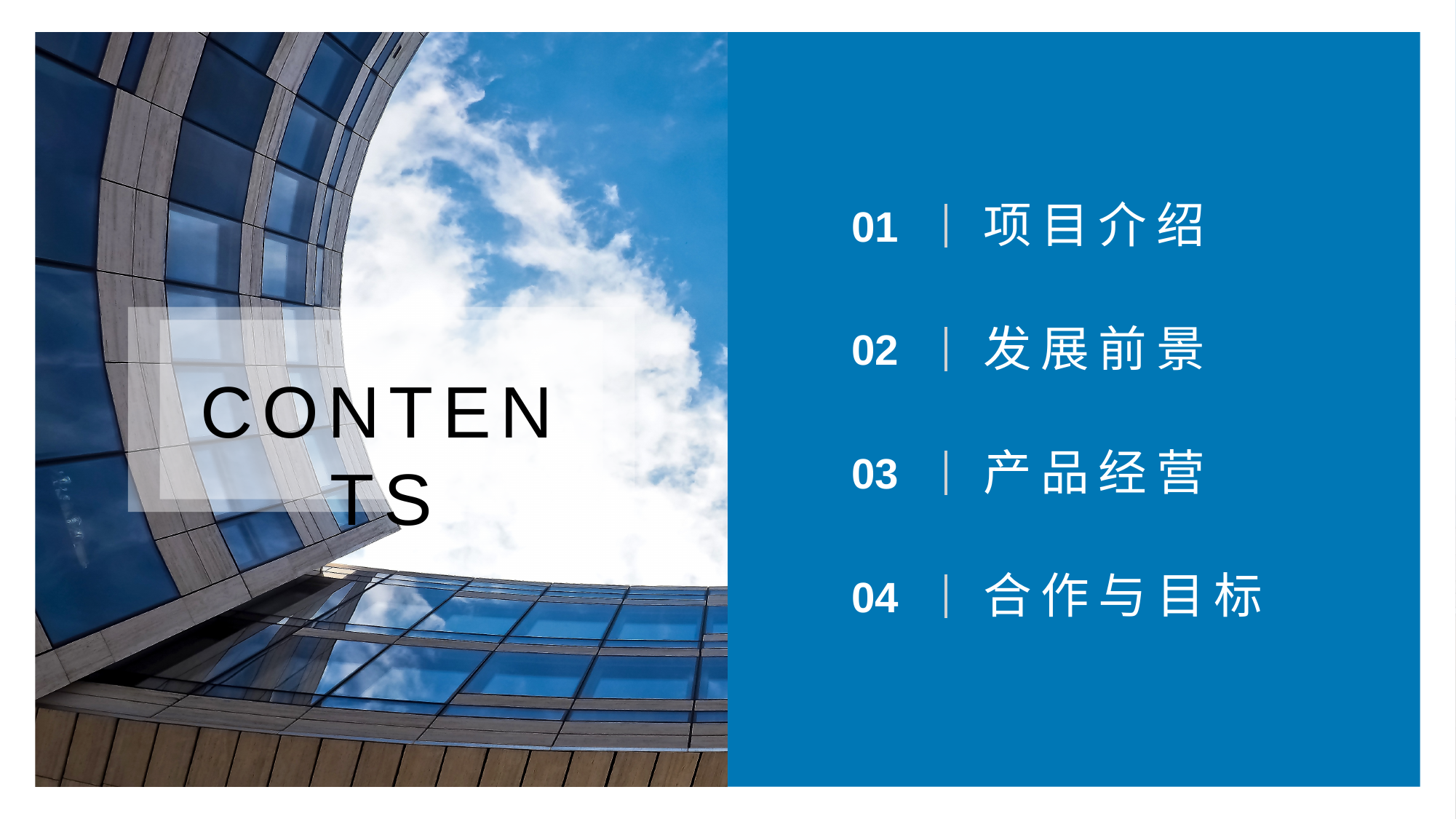

项目介绍
01
发展前景
02
产品经营
03
合作与目标
04

CONTENTS